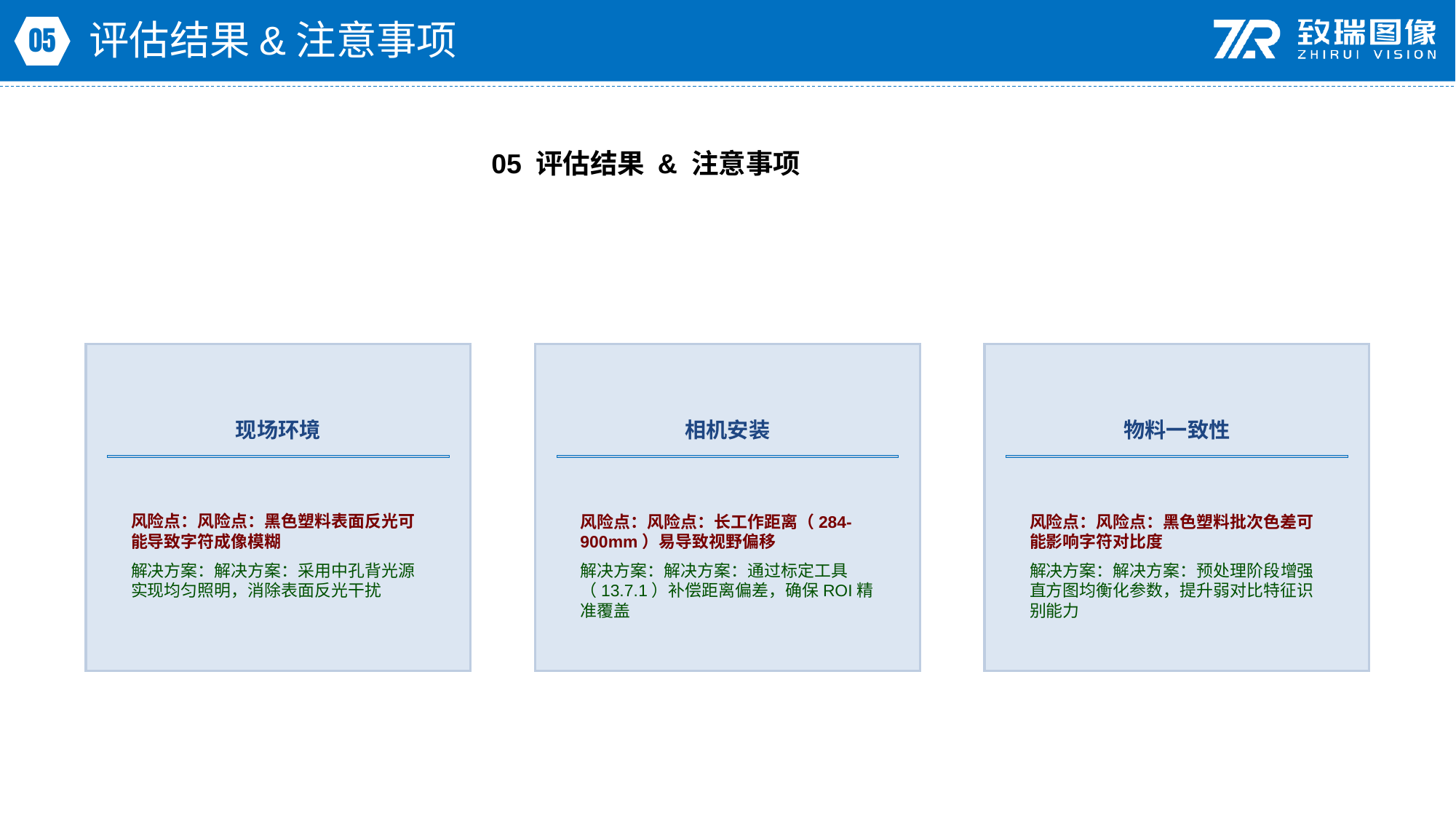

评估结果&注意事项
05

05 评估结果 & 注意事项

现场环境

相机安装

物料一致性

风险点：风险点：黑色塑料表面反光可能导致字符成像模糊
解决方案：解决方案：采用中孔背光源实现均匀照明，消除表面反光干扰

风险点：风险点：长工作距离（284-900mm）易导致视野偏移
解决方案：解决方案：通过标定工具（13.7.1）补偿距离偏差，确保ROI精准覆盖

风险点：风险点：黑色塑料批次色差可能影响字符对比度
解决方案：解决方案：预处理阶段增强直方图均衡化参数，提升弱对比特征识别能力